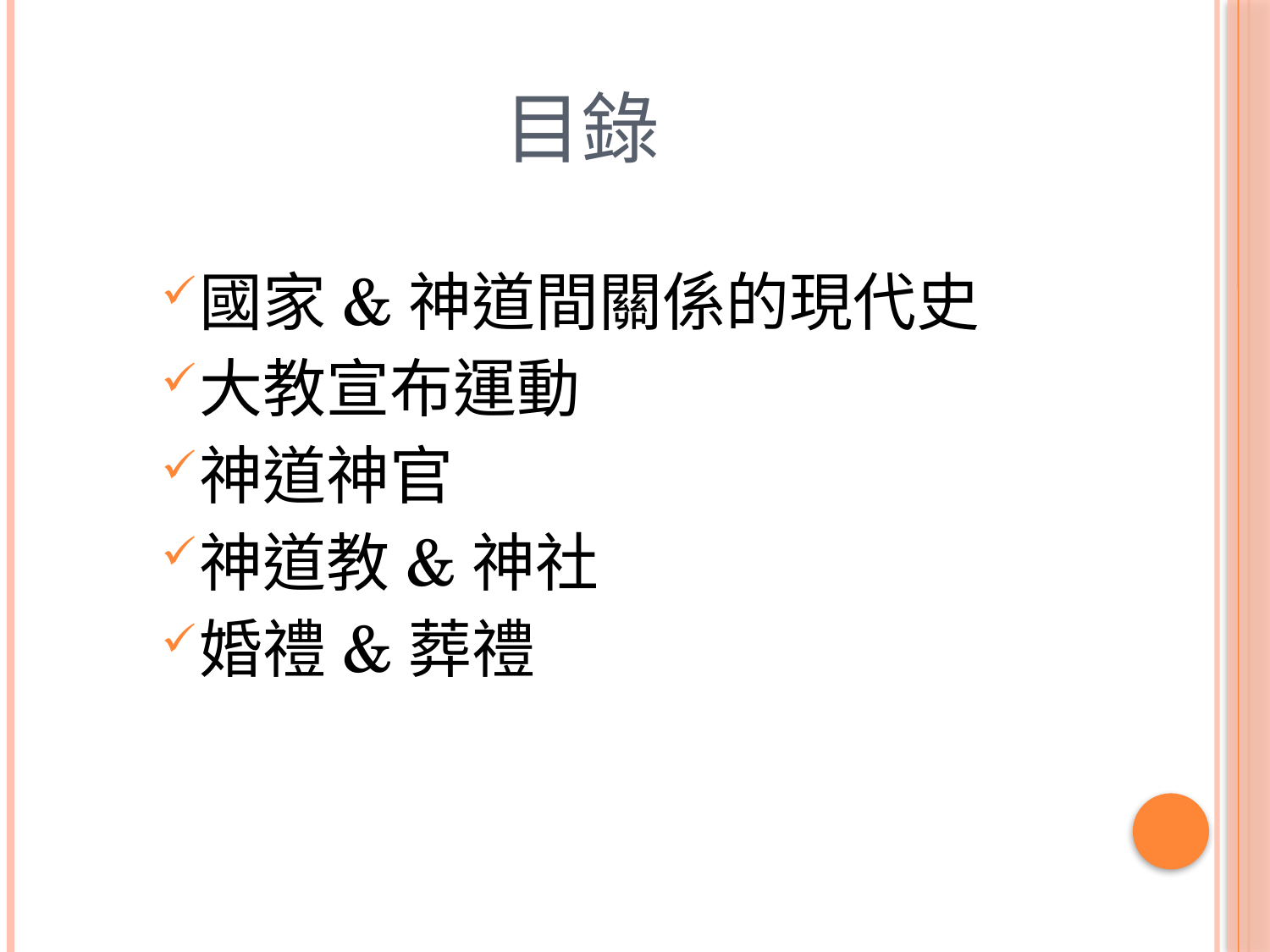

# 目錄
國家&神道間關係的現代史
大教宣布運動
神道神官
神道教&神社
婚禮&葬禮